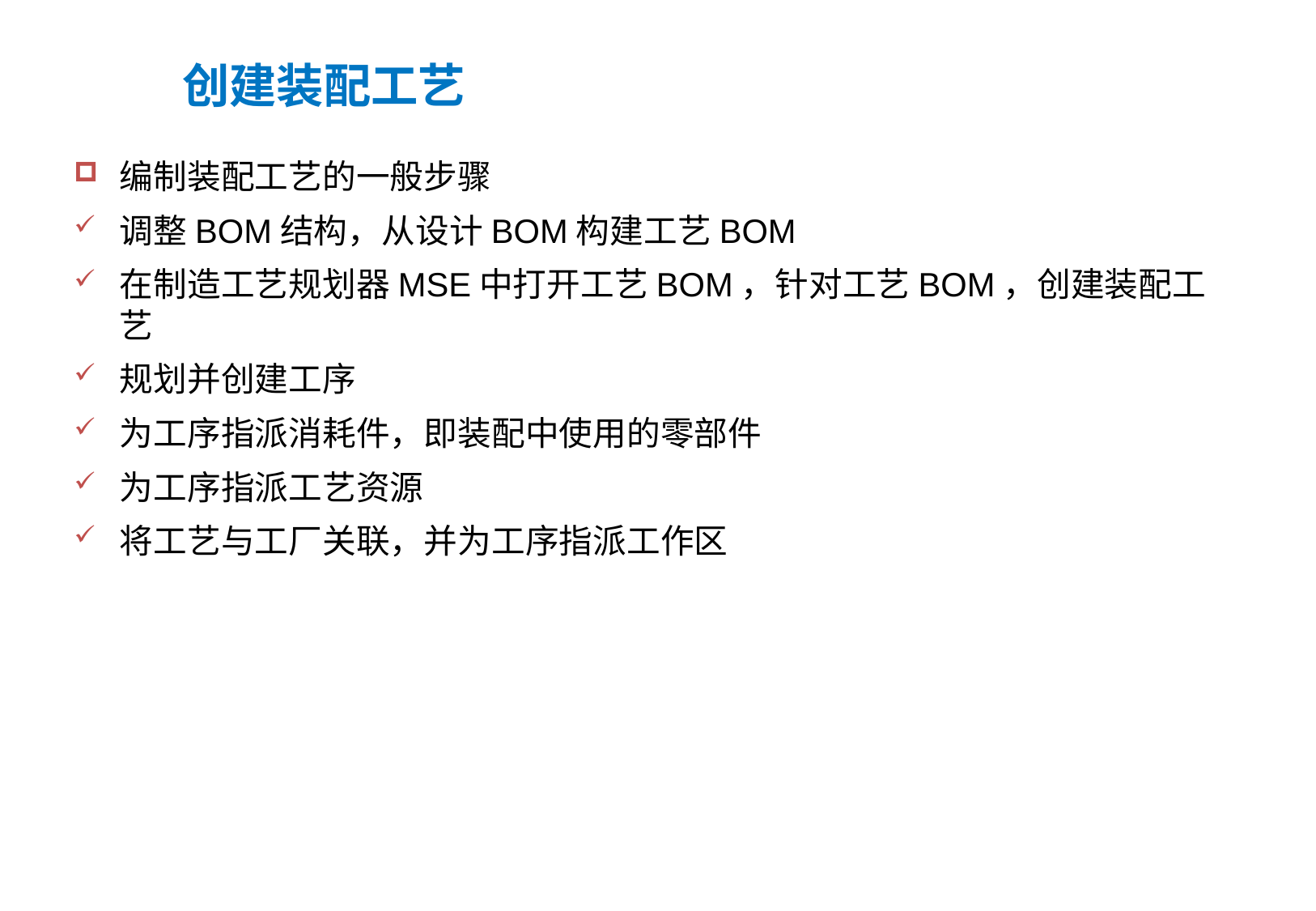

# 创建装配工艺
编制装配工艺的一般步骤
调整BOM结构，从设计BOM构建工艺BOM
在制造工艺规划器MSE中打开工艺BOM，针对工艺BOM，创建装配工艺
规划并创建工序
为工序指派消耗件，即装配中使用的零部件
为工序指派工艺资源
将工艺与工厂关联，并为工序指派工作区